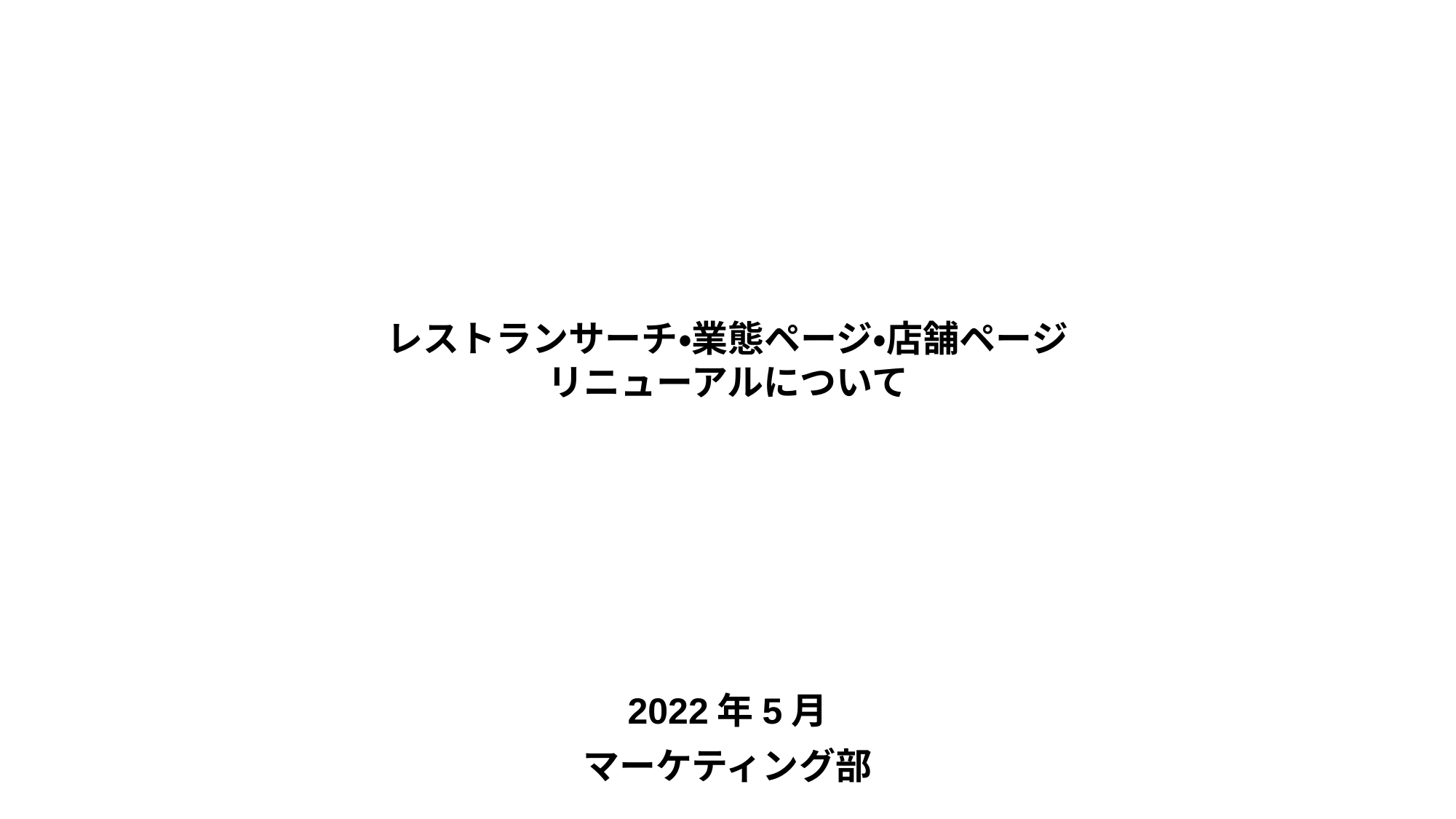

レストランサーチ・業態ページ・店舗ページ
リニューアルについて
2022年5月
マーケティング部